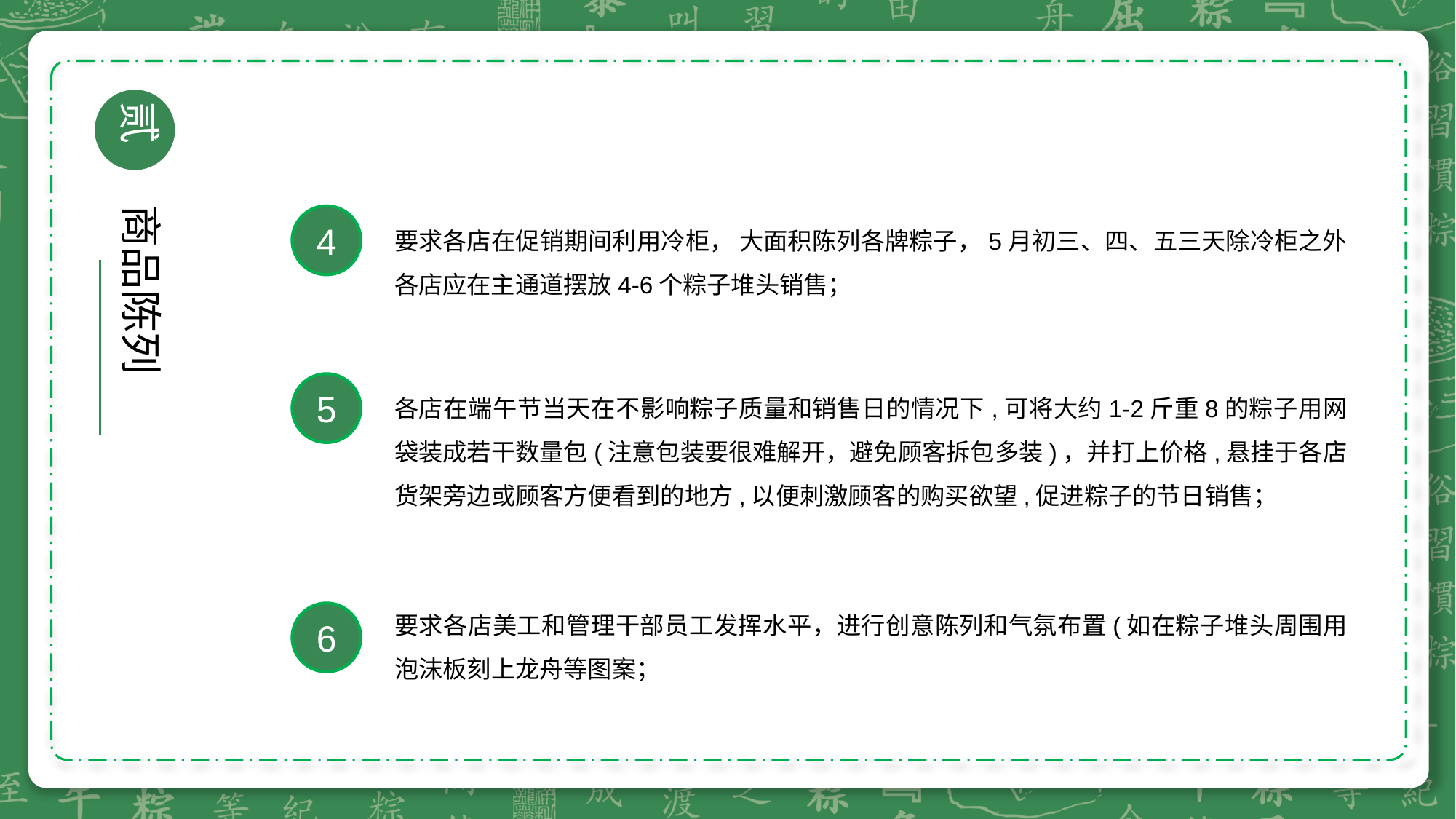

贰
商品陈列

4
要求各店在促销期间利用冷柜， 大面积陈列各牌粽子，5月初三、四、五三天除冷柜之外各店应在主通道摆放4-6个粽子堆头销售；
5
各店在端午节当天在不影响粽子质量和销售日的情况下,可将大约1-2斤重8的粽子用网袋装成若干数量包(注意包装要很难解开，避免顾客拆包多装)，并打上价格,悬挂于各店货架旁边或顾客方便看到的地方,以便刺激顾客的购买欲望,促进粽子的节日销售；
要求各店美工和管理干部员工发挥水平，进行创意陈列和气氛布置(如在粽子堆头周围用泡沫板刻上龙舟等图案；
6